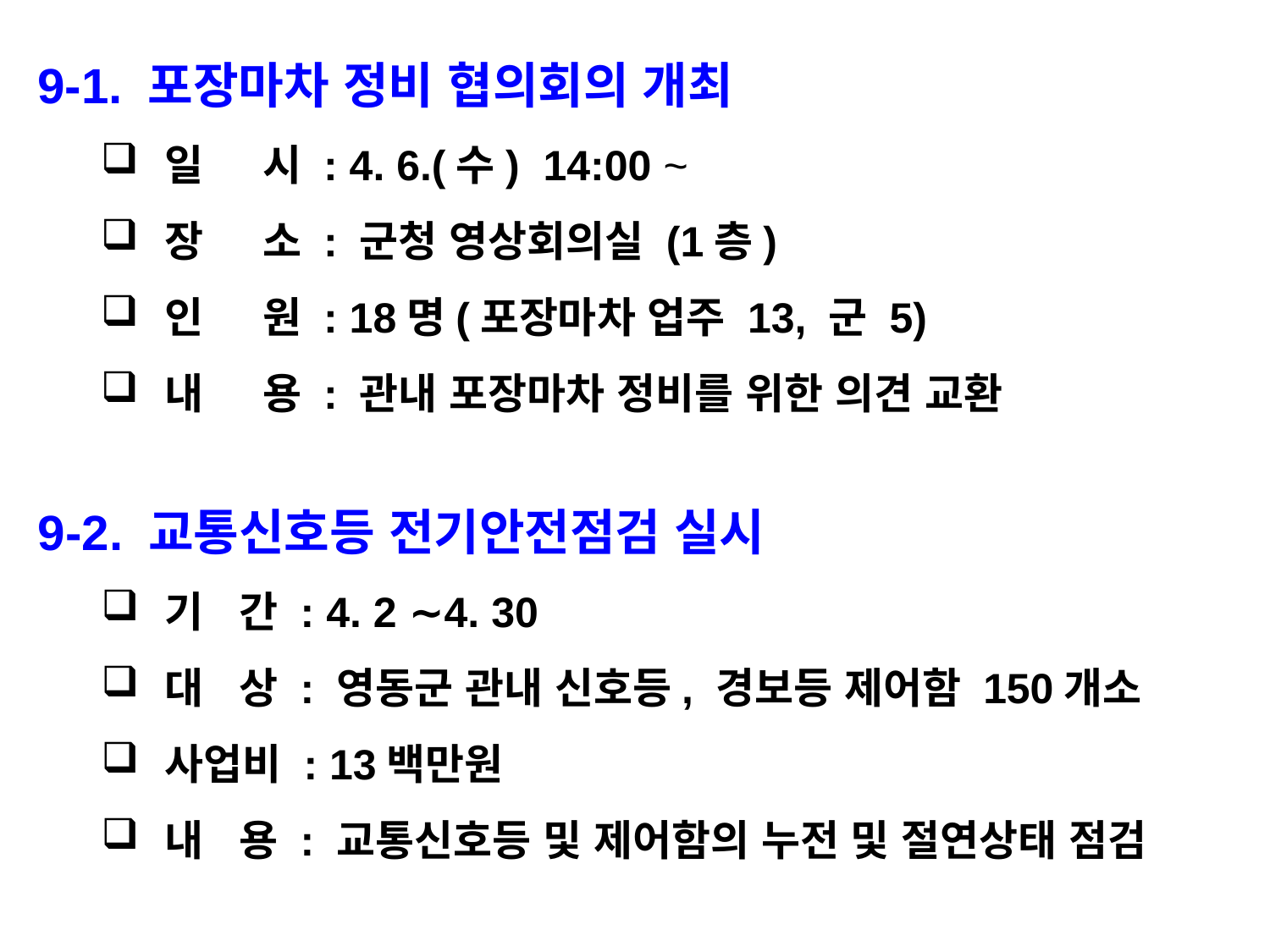

9-1. 포장마차 정비 협의회의 개최
일     시 : 4. 6.(수)  14:00 ~
장     소 : 군청 영상회의실 (1층)
인     원 : 18명(포장마차 업주 13, 군 5)
내     용 : 관내 포장마차 정비를 위한 의견 교환

9-2. 교통신호등 전기안전점검 실시
기   간 : 4. 2 ∼4. 30
대   상 : 영동군 관내 신호등, 경보등 제어함 150개소
사업비 : 13백만원
내   용 : 교통신호등 및 제어함의 누전 및 절연상태 점검